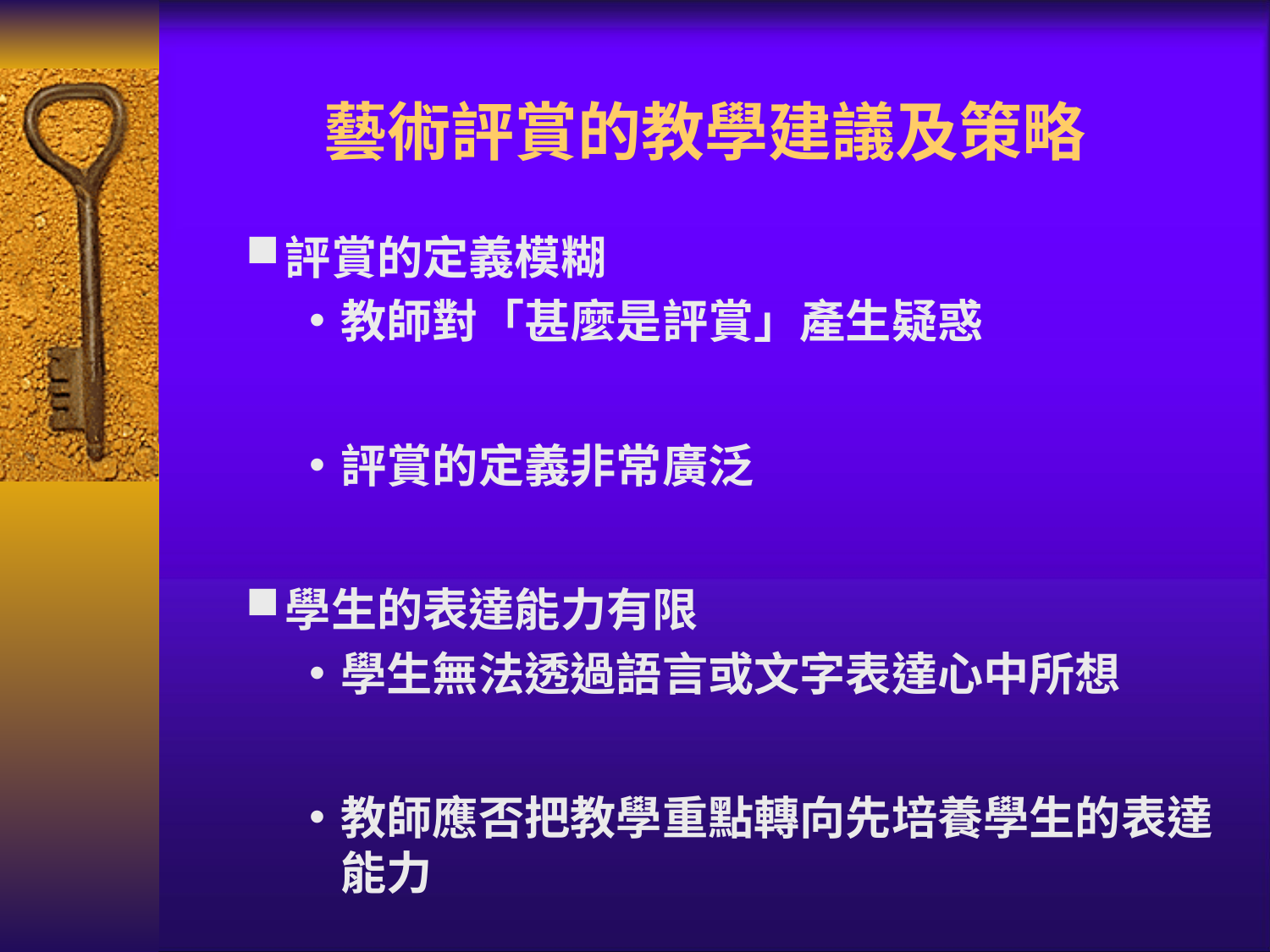

藝術評賞的教學建議及策略
評賞的定義模糊
教師對「甚麼是評賞」產生疑惑

評賞的定義非常廣泛

學生的表達能力有限
學生無法透過語言或文字表達心中所想

教師應否把教學重點轉向先培養學生的表達能力